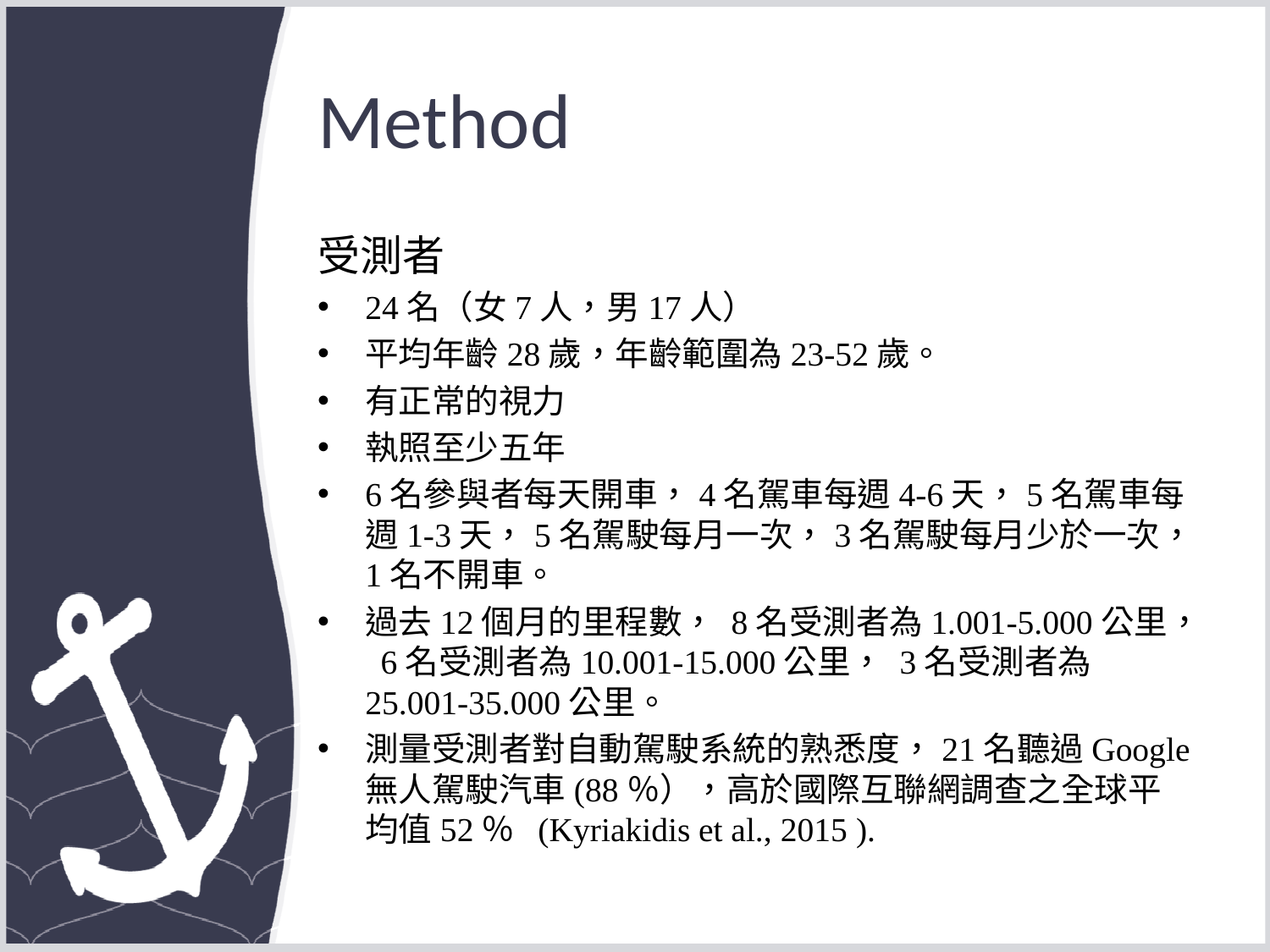

# Method
受測者
24名（女7人，男17人）
平均年齡28歲，年齡範圍為23-52歲。
有正常的視力
執照至少五年
6名參與者每天開車，4名駕車每週4-6天，5名駕車每週1-3天，5名駕駛每月一次，3名駕駛每月少於一次，1名不開車。
過去12個月的里程數， 8名受測者為1.001-5.000公里， 6名受測者為10.001-15.000公里， 3名受測者為25.001-35.000公里。
測量受測者對自動駕駛系統的熟悉度，21名聽過Google無人駕駛汽車(88％），高於國際互聯網調查之全球平均值52％  (Kyriakidis et al., 2015 ).